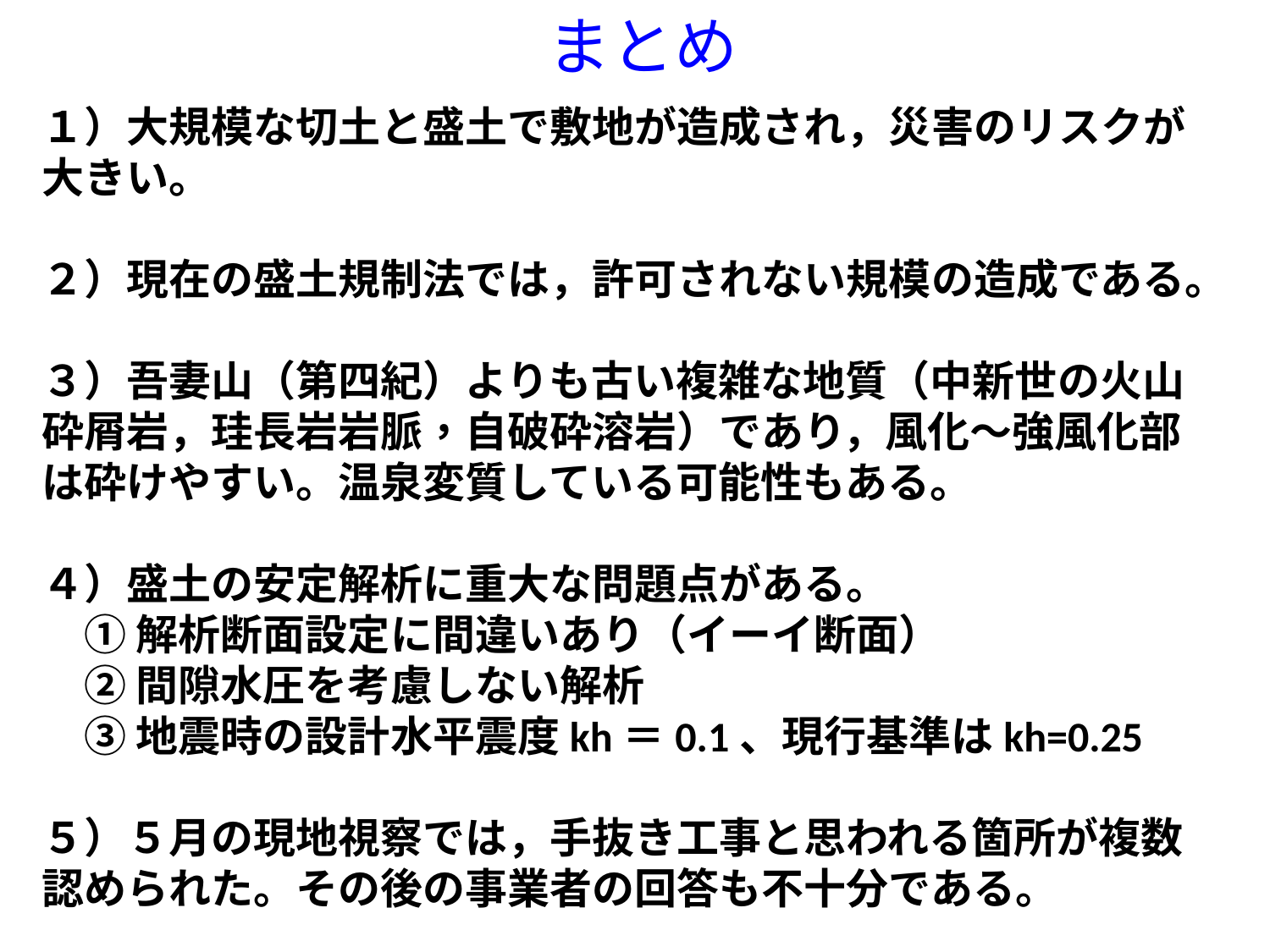

まとめ
１）大規模な切土と盛土で敷地が造成され，災害のリスクが大きい。

２）現在の盛土規制法では，許可されない規模の造成である。

３）吾妻山（第四紀）よりも古い複雑な地質（中新世の火山砕屑岩，珪長岩岩脈，自破砕溶岩）であり，風化～強風化部は砕けやすい。温泉変質している可能性もある。

４）盛土の安定解析に重大な問題点がある。
　① 解析断面設定に間違いあり（イーイ断面）
　② 間隙水圧を考慮しない解析
　③ 地震時の設計水平震度kh＝0.1、現行基準はkh=0.25

５）５月の現地視察では，手抜き工事と思われる箇所が複数認められた。その後の事業者の回答も不十分である。